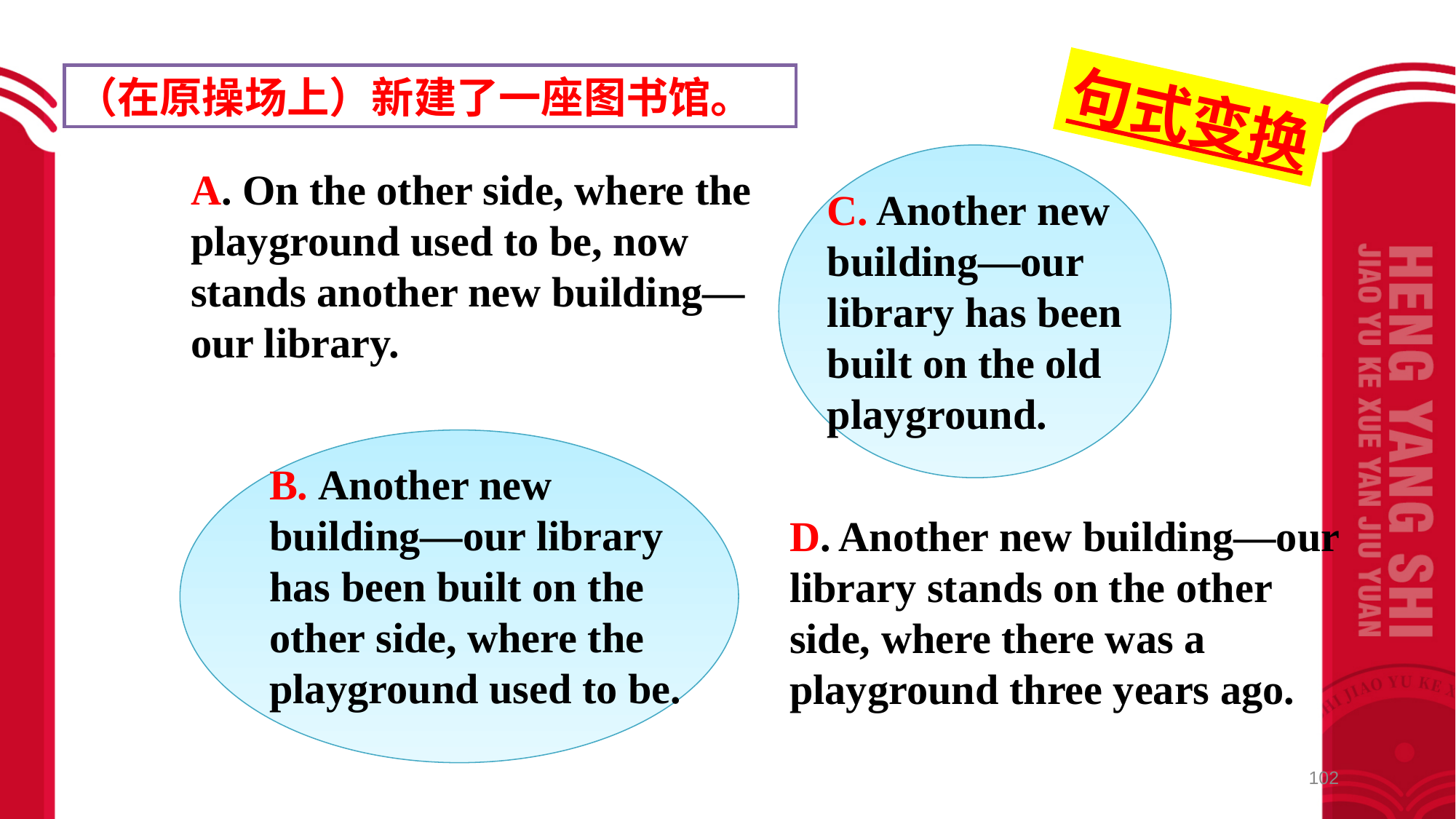

（在原操场上）新建了一座图书馆。
句式变换

A. On the other side, where the playground used to be, now stands another new building—our library.
C. Another new building—our library has been built on the old playground.

B. Another new building—our library has been built on the other side, where the playground used to be.
D. Another new building—our library stands on the other side, where there was a playground three years ago.
102